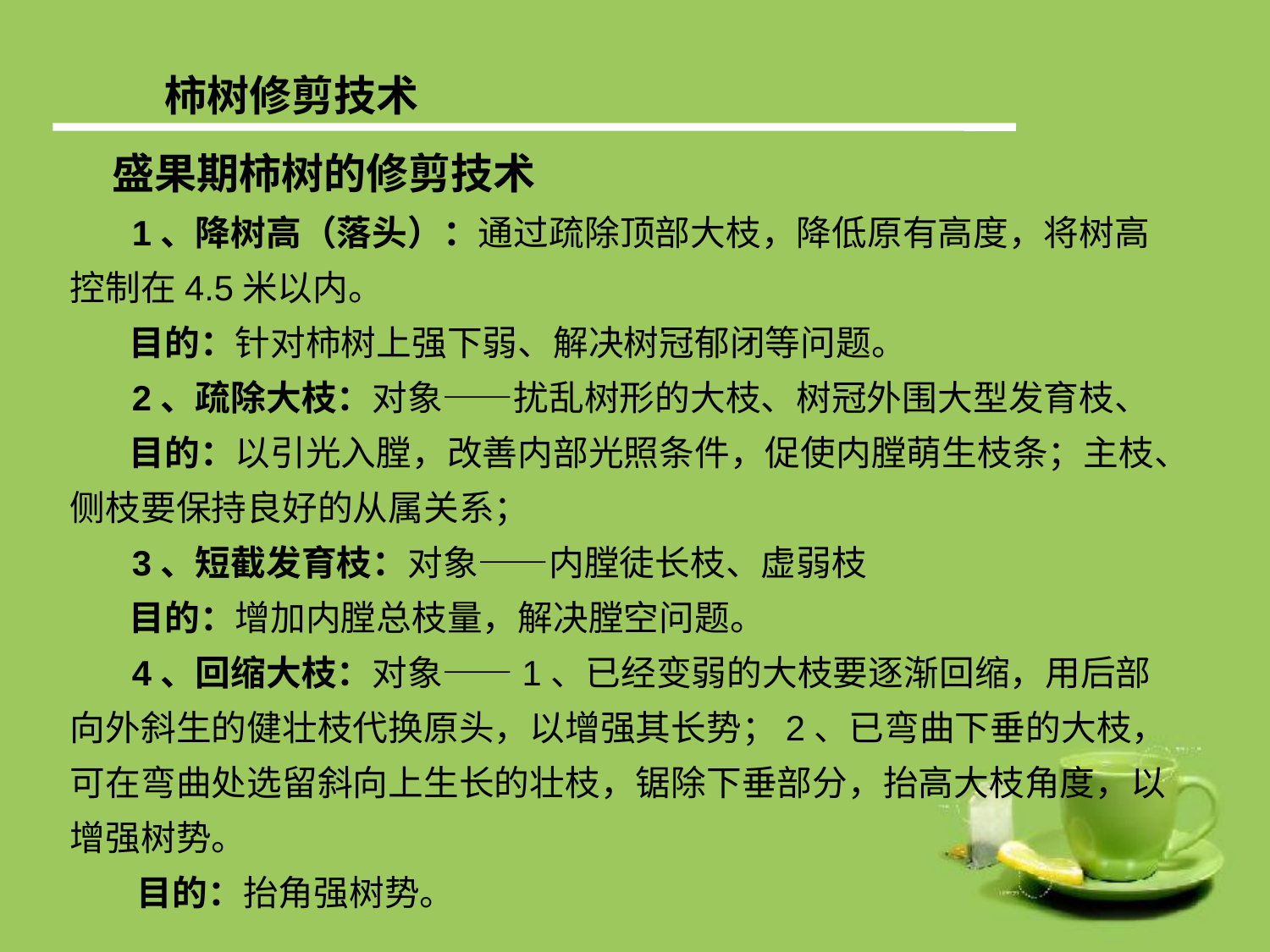

柿树修剪技术
盛果期柿树的修剪技术
  1、降树高（落头）：通过疏除顶部大枝，降低原有高度，将树高控制在4.5米以内。
 目的：针对柿树上强下弱、解决树冠郁闭等问题。
  2、疏除大枝：对象——扰乱树形的大枝、树冠外围大型发育枝、
 目的：以引光入膛，改善内部光照条件，促使内膛萌生枝条；主枝、侧枝要保持良好的从属关系；
  3、短截发育枝：对象——内膛徒长枝、虚弱枝
 目的：增加内膛总枝量，解决膛空问题。
  4、回缩大枝：对象——1、已经变弱的大枝要逐渐回缩，用后部向外斜生的健壮枝代换原头，以增强其长势；2、已弯曲下垂的大枝，可在弯曲处选留斜向上生长的壮枝，锯除下垂部分，抬高大枝角度，以增强树势。
  目的：抬角强树势。